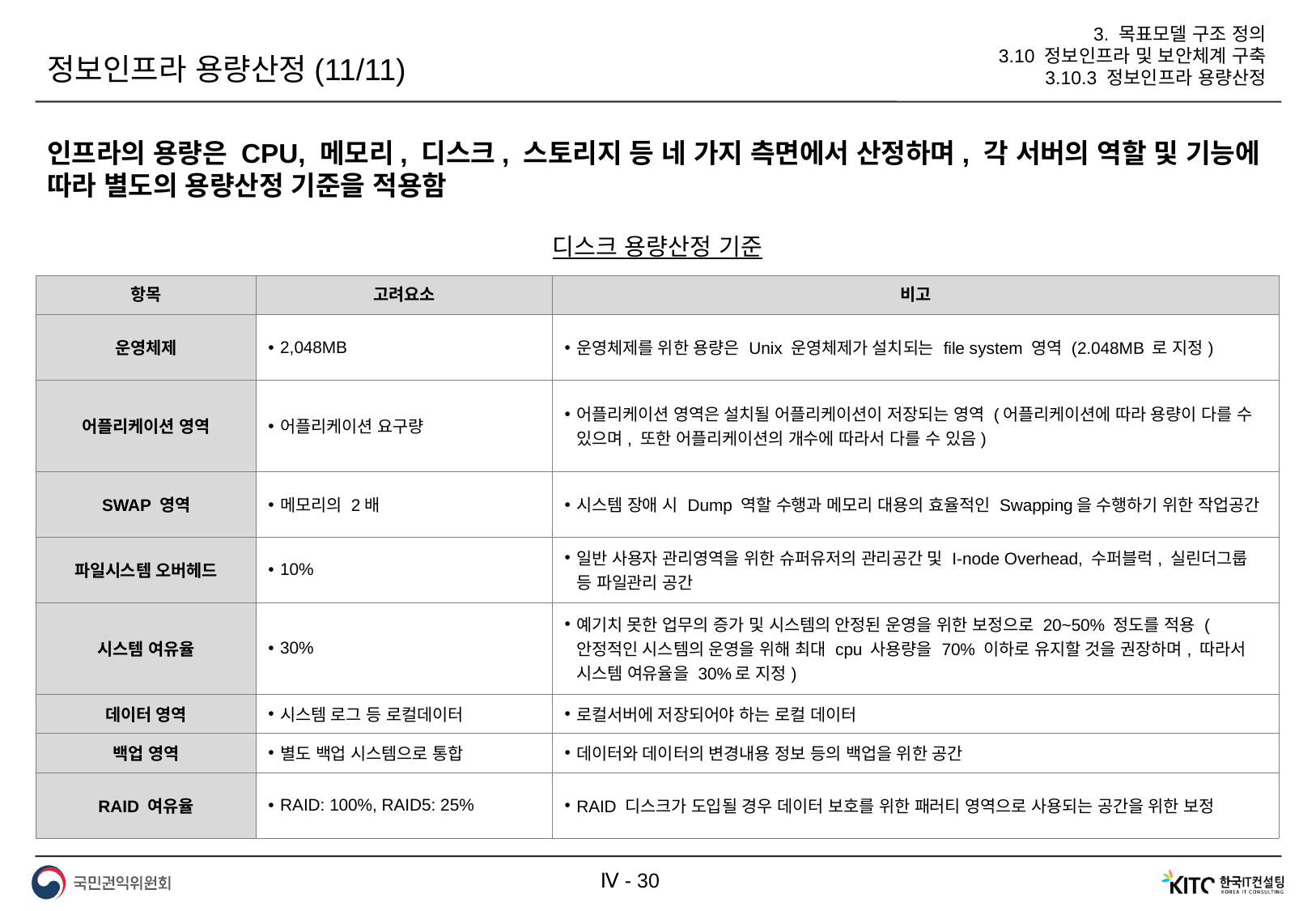

3. 목표모델 구조 정의
3.10 정보인프라 및 보안체계 구축
3.10.3 정보인프라 용량산정
정보인프라 용량산정(11/11)
인프라의 용량은 CPU, 메모리, 디스크, 스토리지 등 네 가지 측면에서 산정하며, 각 서버의 역할 및 기능에 따라 별도의 용량산정 기준을 적용함
디스크 용량산정 기준
| 항목 | 고려요소 | 비고 |
| --- | --- | --- |
| 운영체제 | 2,048MB | 운영체제를 위한 용량은 Unix 운영체제가 설치되는 file system 영역 (2.048MB 로 지정) |
| 어플리케이션 영역 | 어플리케이션 요구량 | 어플리케이션 영역은 설치될 어플리케이션이 저장되는 영역 (어플리케이션에 따라 용량이 다를 수 있으며, 또한 어플리케이션의 개수에 따라서 다를 수 있음) |
| SWAP 영역 | 메모리의 2배 | 시스템 장애 시 Dump 역할 수행과 메모리 대용의 효율적인 Swapping을 수행하기 위한 작업공간 |
| 파일시스템 오버헤드 | 10% | 일반 사용자 관리영역을 위한 슈퍼유저의 관리공간 및 I-node Overhead, 수퍼블럭, 실린더그룹 등 파일관리 공간 |
| 시스템 여유율 | 30% | 예기치 못한 업무의 증가 및 시스템의 안정된 운영을 위한 보정으로 20~50% 정도를 적용 (안정적인 시스템의 운영을 위해 최대 cpu 사용량을 70% 이하로 유지할 것을 권장하며, 따라서 시스템 여유율을 30%로 지정) |
| 데이터 영역 | 시스템 로그 등 로컬데이터 | 로컬서버에 저장되어야 하는 로컬 데이터 |
| 백업 영역 | 별도 백업 시스템으로 통합 | 데이터와 데이터의 변경내용 정보 등의 백업을 위한 공간 |
| RAID 여유율 | RAID: 100%, RAID5: 25% | RAID 디스크가 도입될 경우 데이터 보호를 위한 패러티 영역으로 사용되는 공간을 위한 보정 |